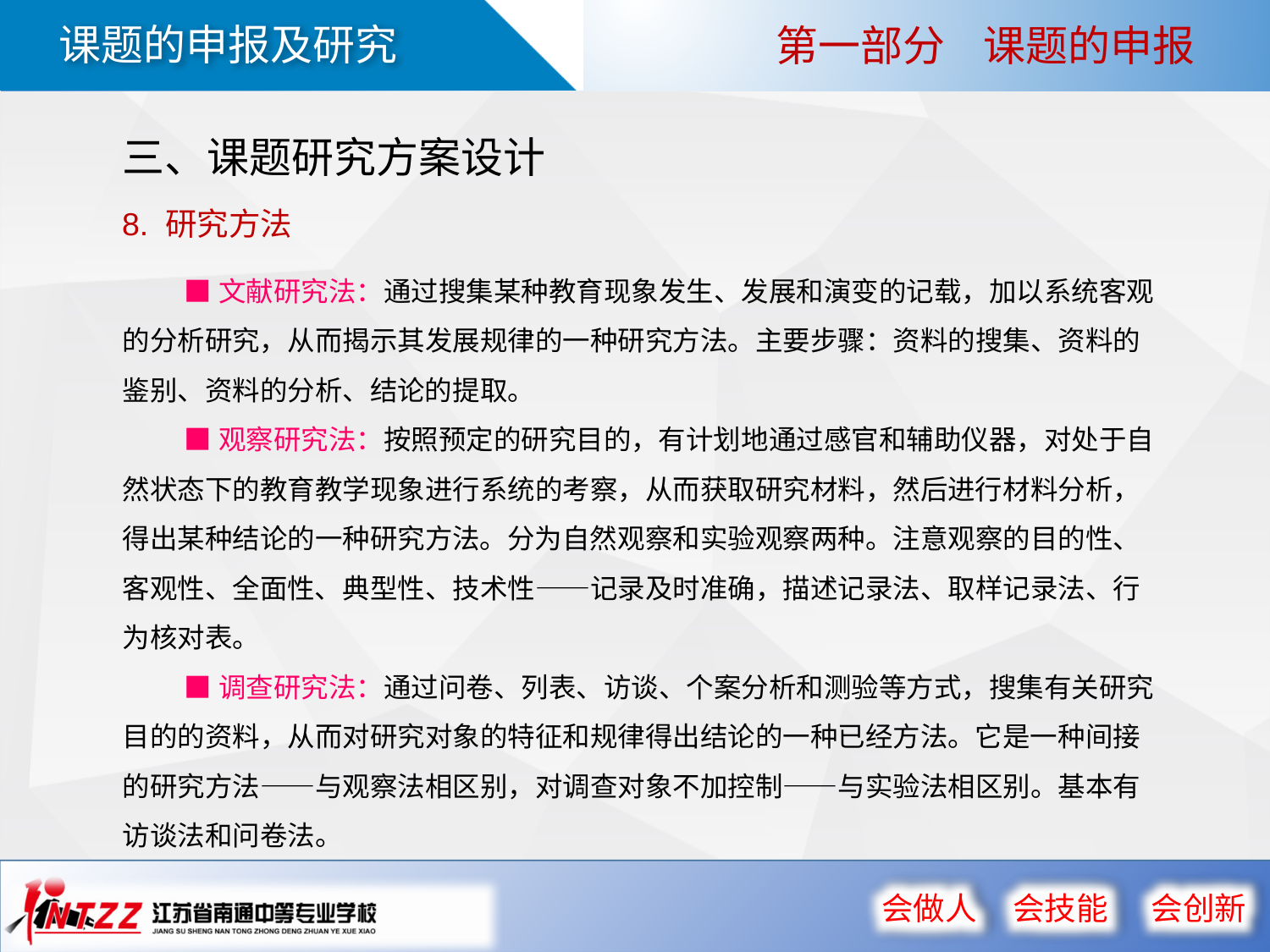

第一部分    课题的申报
三、课题研究方案设计
8. 研究方法
■文献研究法：通过搜集某种教育现象发生、发展和演变的记载，加以系统客观的分析研究，从而揭示其发展规律的一种研究方法。主要步骤：资料的搜集、资料的鉴别、资料的分析、结论的提取。
■观察研究法：按照预定的研究目的，有计划地通过感官和辅助仪器，对处于自然状态下的教育教学现象进行系统的考察，从而获取研究材料，然后进行材料分析，得出某种结论的一种研究方法。分为自然观察和实验观察两种。注意观察的目的性、客观性、全面性、典型性、技术性——记录及时准确，描述记录法、取样记录法、行为核对表。
■调查研究法：通过问卷、列表、访谈、个案分析和测验等方式，搜集有关研究目的的资料，从而对研究对象的特征和规律得出结论的一种已经方法。它是一种间接的研究方法——与观察法相区别，对调查对象不加控制——与实验法相区别。基本有访谈法和问卷法。